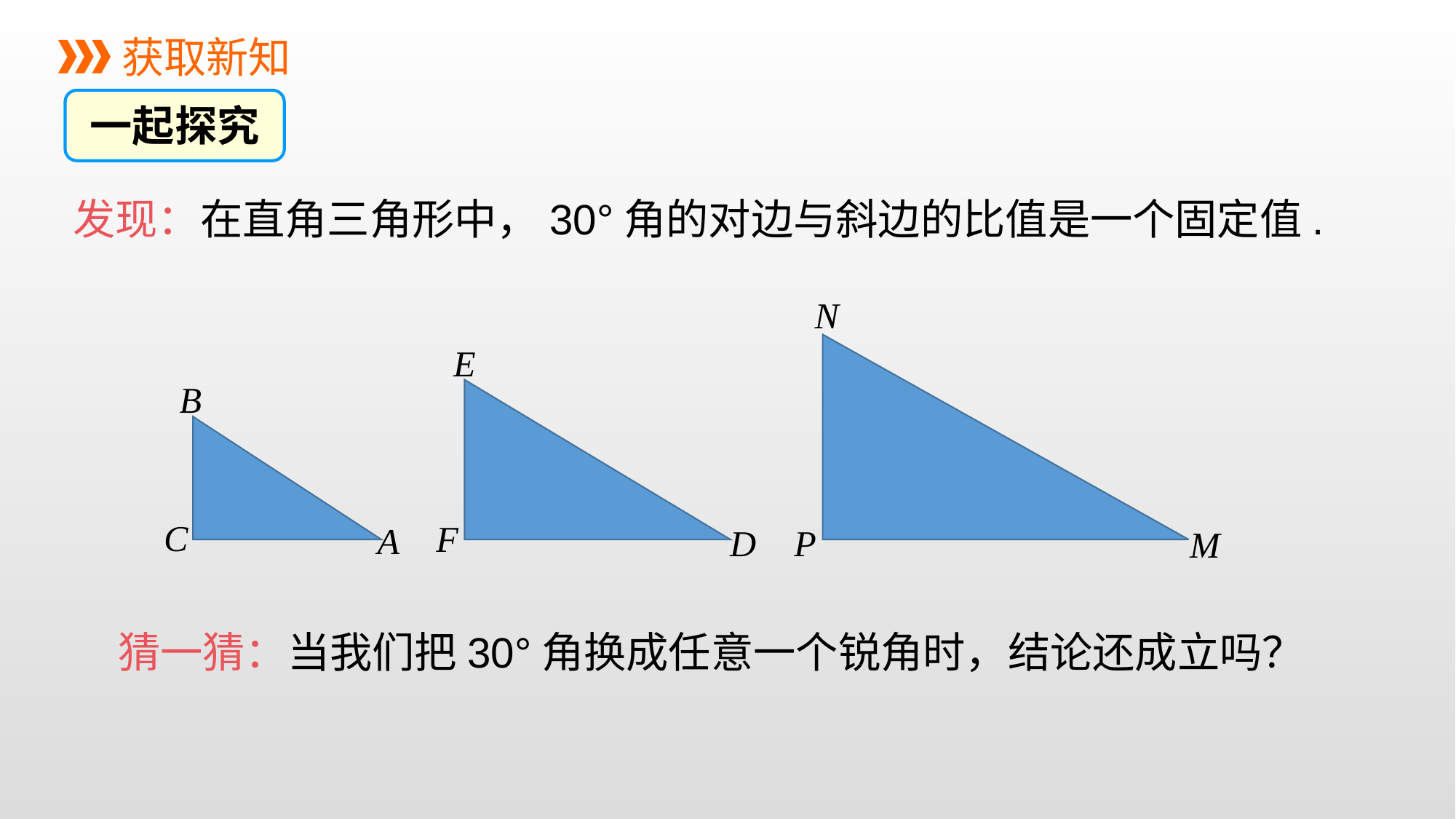

获取新知

一起探究
发现：在直角三角形中，30°角的对边与斜边的比值是一个固定值.
N

P
M
E

F
D
B

C
A
猜一猜：当我们把30°角换成任意一个锐角时，结论还成立吗？